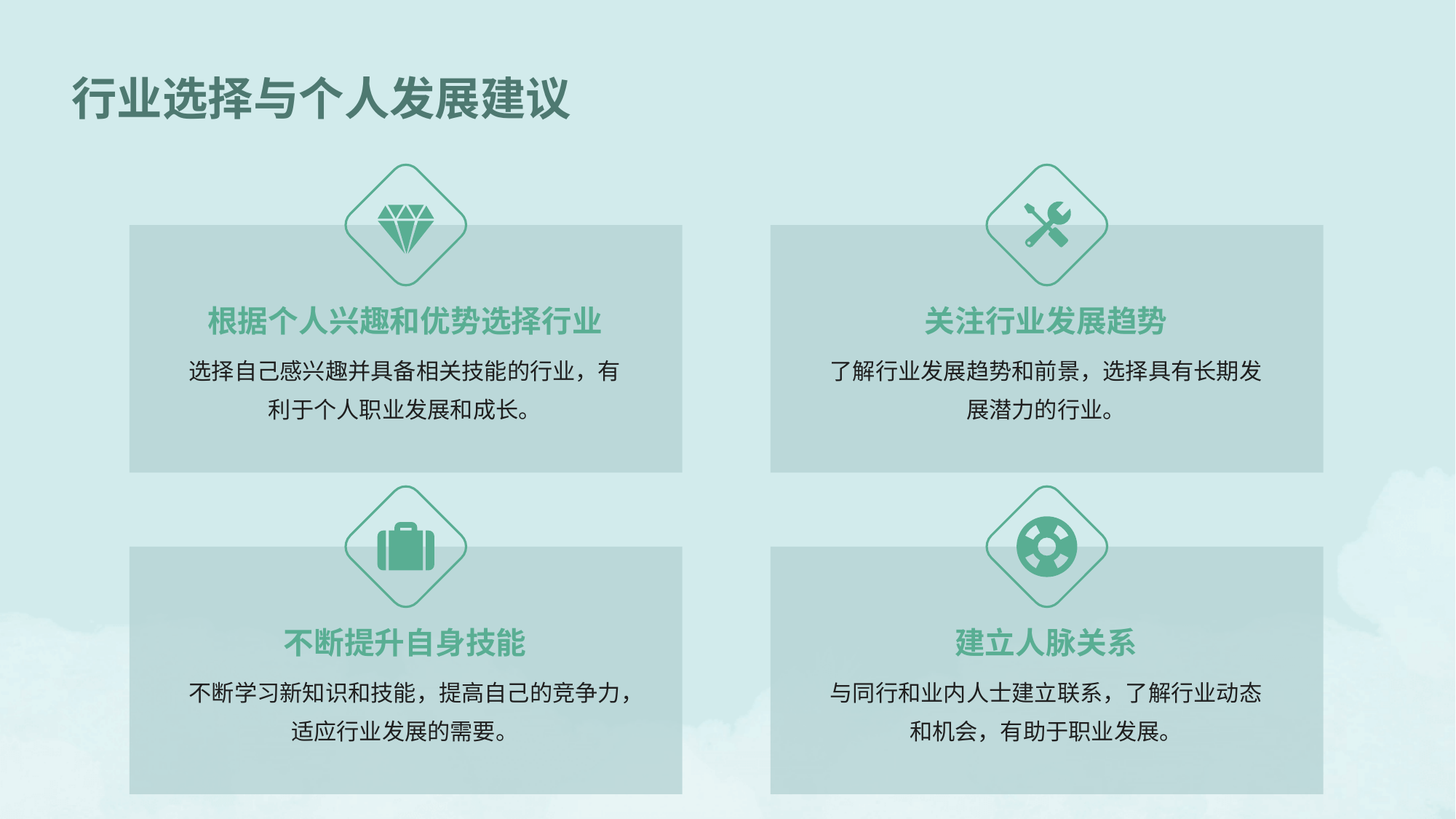

行业选择与个人发展建议

根据个人兴趣和优势选择行业
关注行业发展趋势
选择自己感兴趣并具备相关技能的行业，有利于个人职业发展和成长。
了解行业发展趋势和前景，选择具有长期发展潜力的行业。

不断提升自身技能
建立人脉关系
不断学习新知识和技能，提高自己的竞争力，适应行业发展的需要。
与同行和业内人士建立联系，了解行业动态和机会，有助于职业发展。